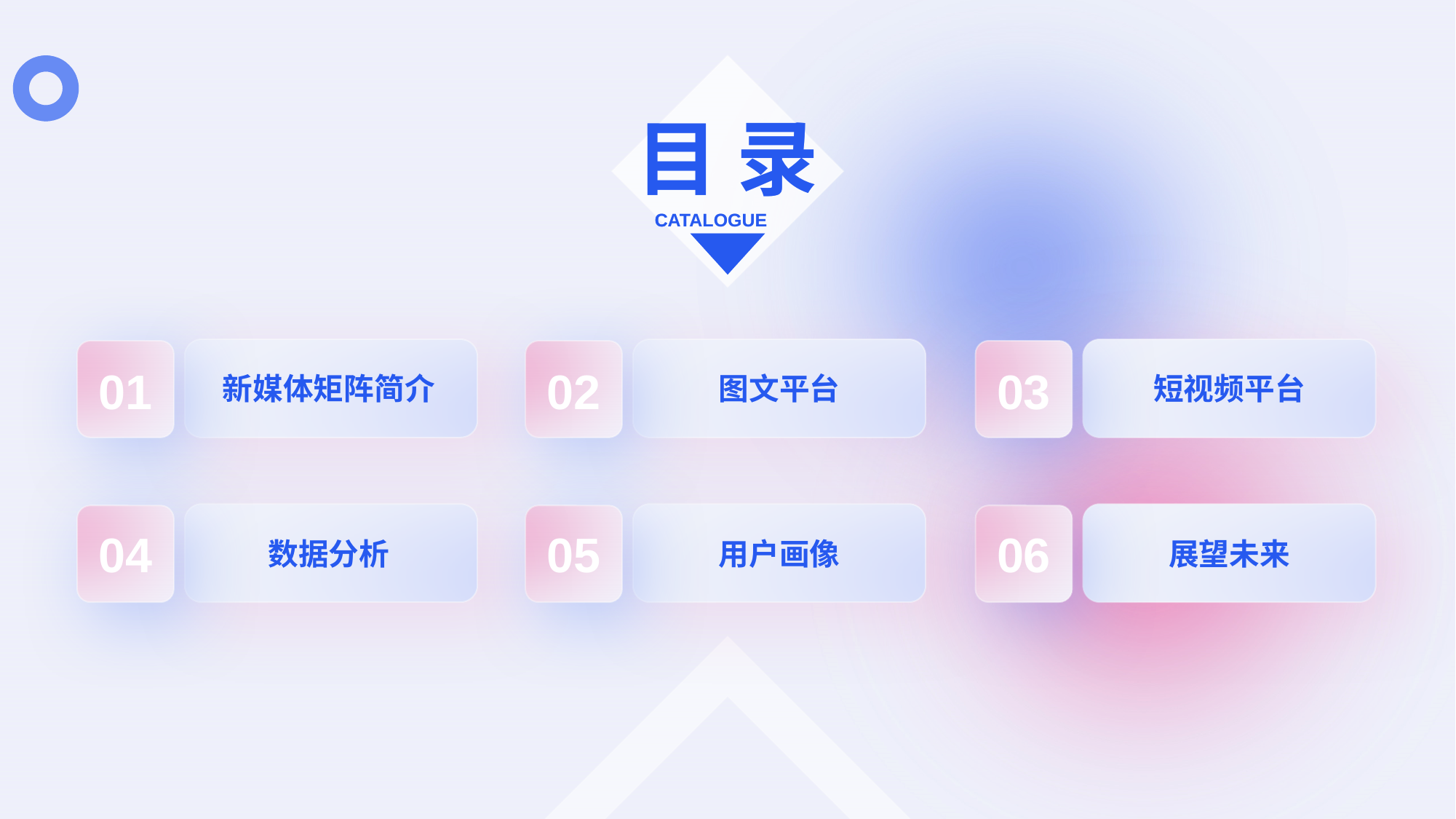

目 录
CATALOGUE

01
02
03
新媒体矩阵简介
图文平台
短视频平台

04
05
06
数据分析
用户画像
展望未来